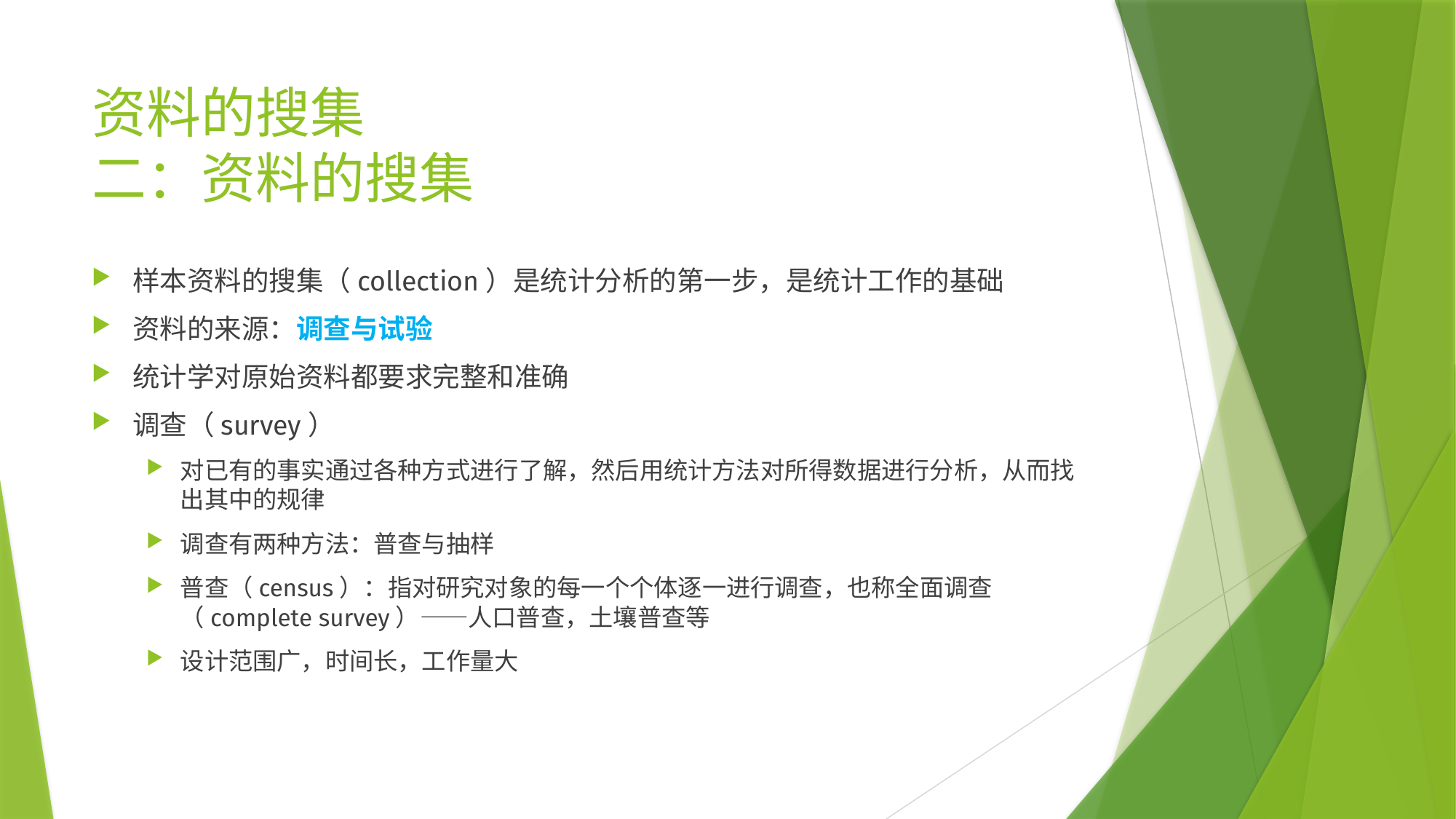

# 资料的搜集 二：资料的搜集
样本资料的搜集（collection）是统计分析的第一步，是统计工作的基础
资料的来源：调查与试验
统计学对原始资料都要求完整和准确
调查（survey）
对已有的事实通过各种方式进行了解，然后用统计方法对所得数据进行分析，从而找出其中的规律
调查有两种方法：普查与抽样
普查（census）：指对研究对象的每一个个体逐一进行调查，也称全面调查（complete survey）——人口普查，土壤普查等
设计范围广，时间长，工作量大